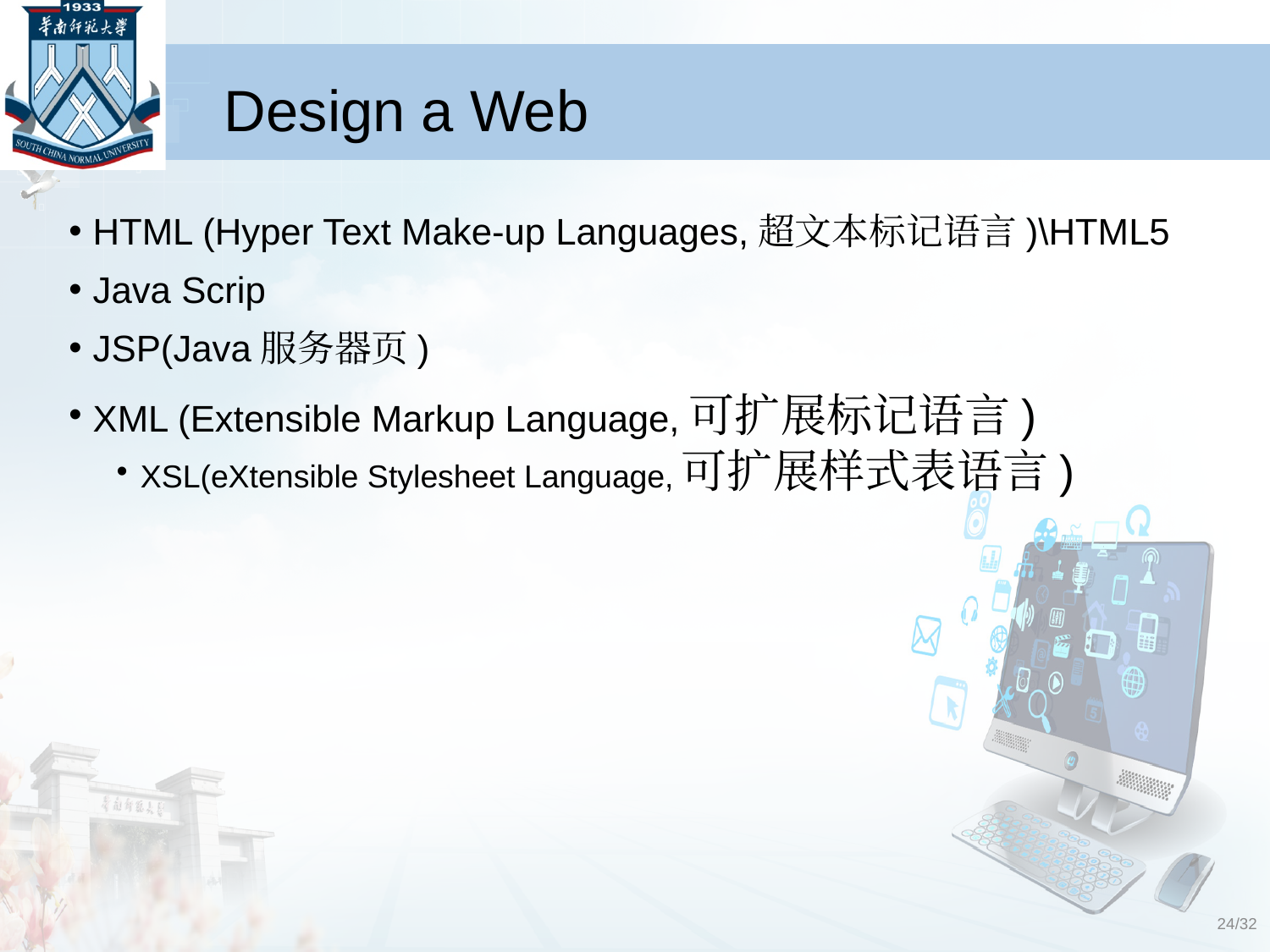

# Design a Web
HTML (Hyper Text Make-up Languages,超文本标记语言)\HTML5
Java Scrip
JSP(Java服务器页)
XML (Extensible Markup Language,可扩展标记语言)
XSL(eXtensible Stylesheet Language,可扩展样式表语言)
24/32